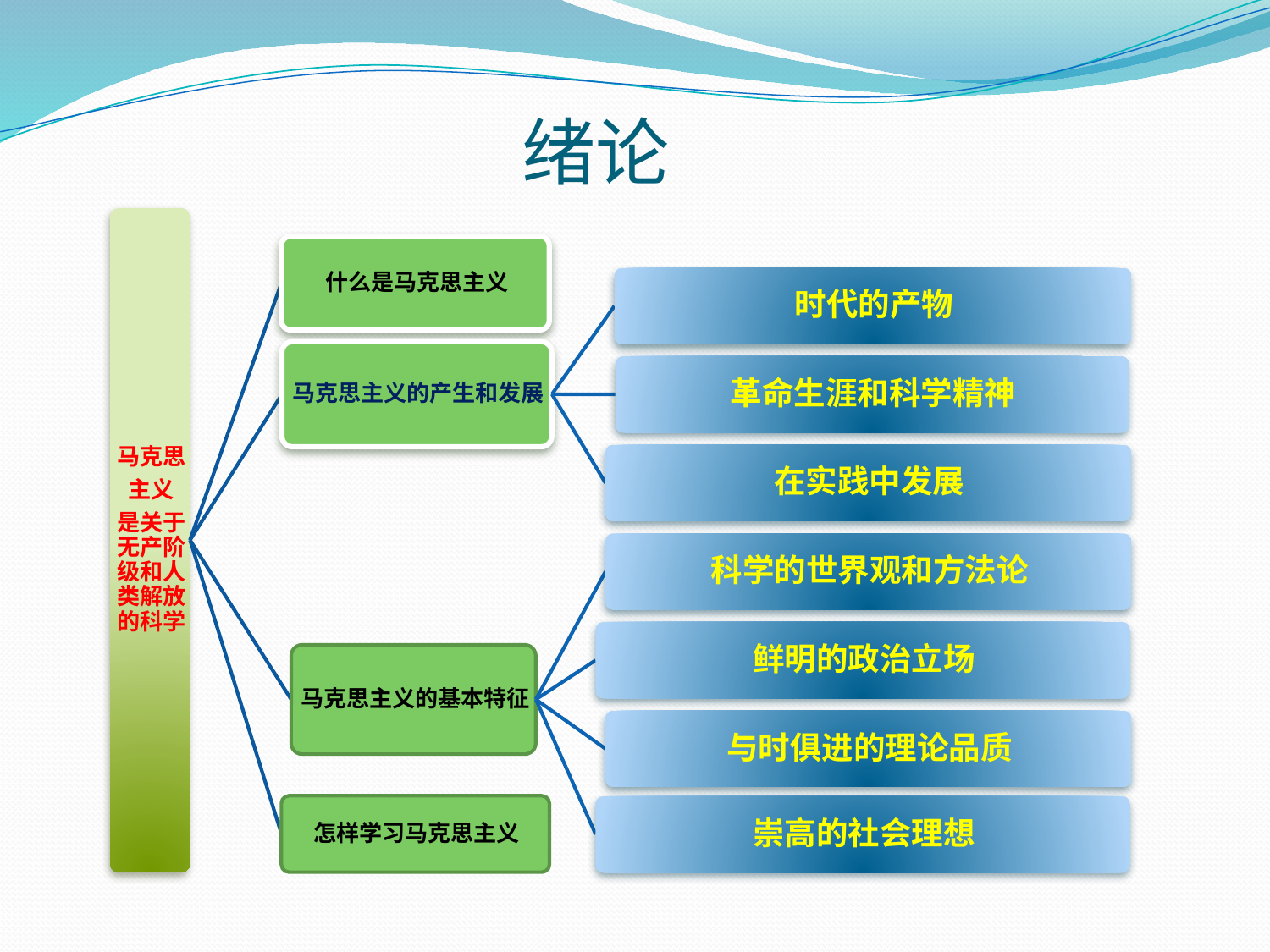

# 绪论
马克思
主义
是关于无产阶级和人类解放的科学

什么是马克思主义

马克思主义的产生和发展

时代的产物

革命生涯和科学精神

在实践中发展

马克思主义的基本特征

科学的世界观和方法论

鲜明的政治立场

与时俱进的理论品质

崇高的社会理想

怎样学习马克思主义